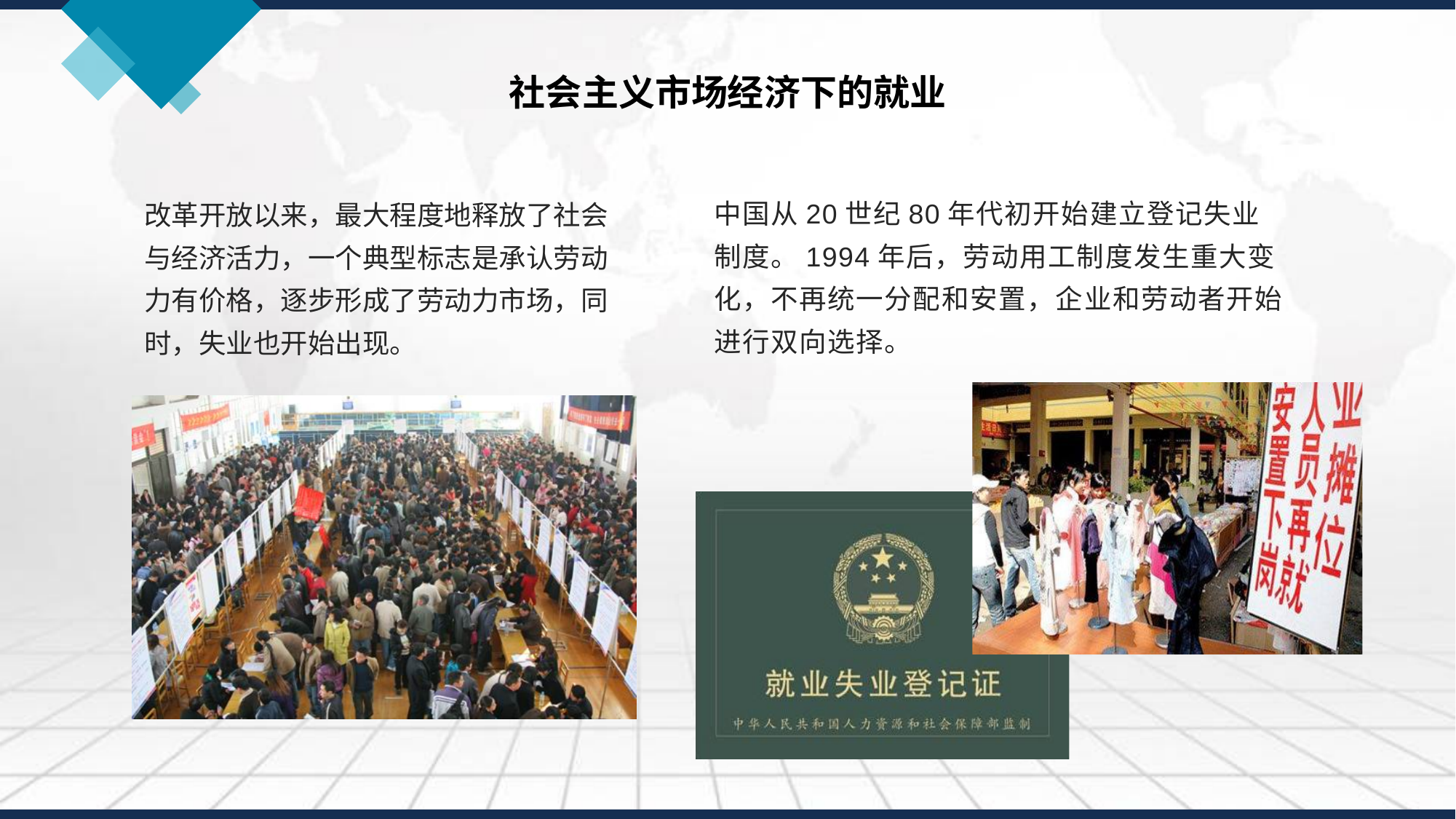

社会主义市场经济下的就业
中国从20世纪80年代初开始建立登记失业制度。1994年后，劳动用工制度发生重大变化，不再统一分配和安置，企业和劳动者开始进行双向选择。
改革开放以来，最大程度地释放了社会与经济活力，一个典型标志是承认劳动力有价格，逐步形成了劳动力市场，同时，失业也开始出现。